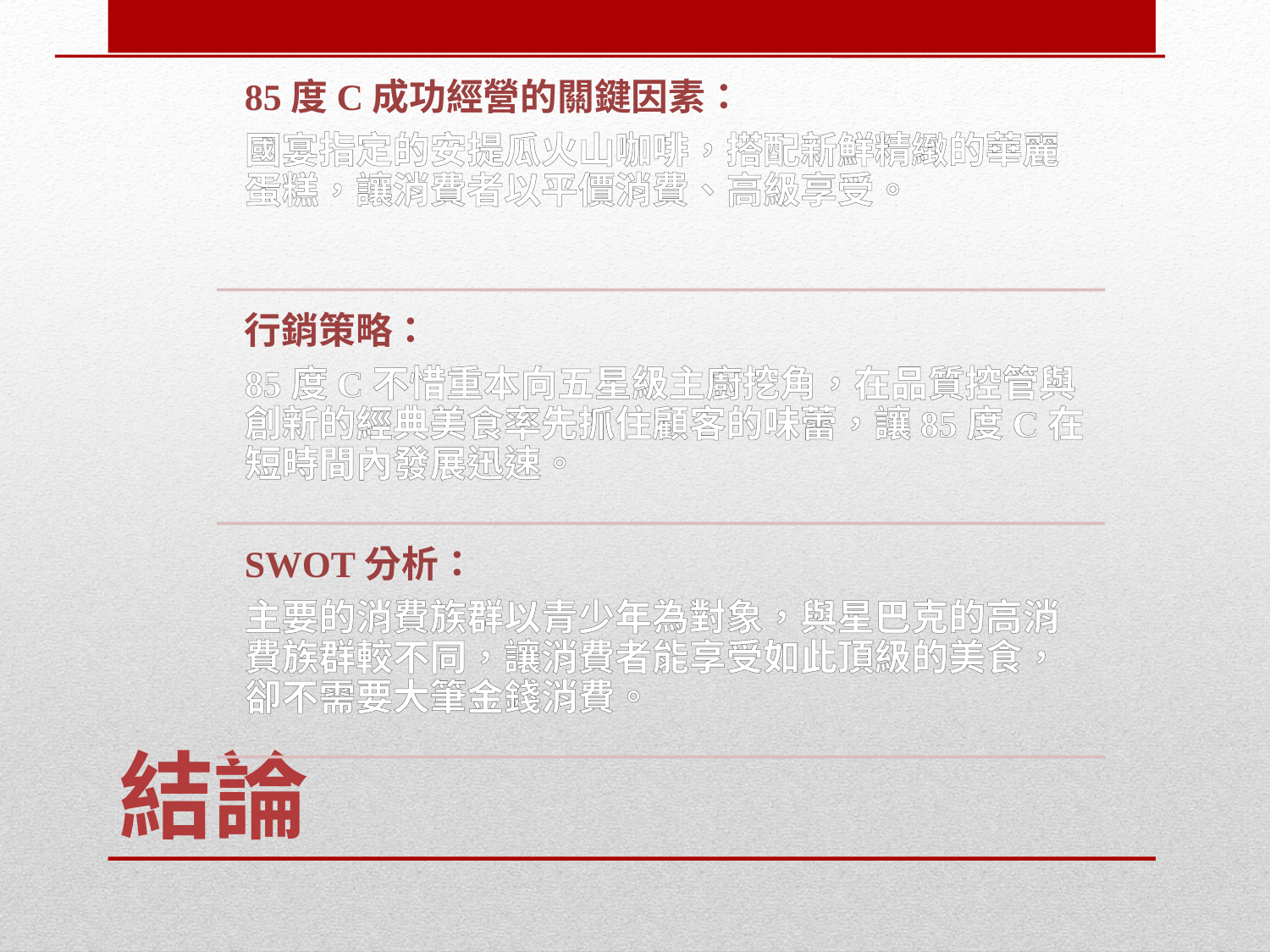

85度C成功經營的關鍵因素：
國宴指定的安提瓜火山咖啡，搭配新鮮精緻的華麗蛋糕，讓消費者以平價消費、高級享受。
行銷策略：
85度C不惜重本向五星級主廚挖角，在品質控管與創新的經典美食率先抓住顧客的味蕾，讓85度C在短時間內發展迅速。
SWOT分析：
主要的消費族群以青少年為對象，與星巴克的高消費族群較不同，讓消費者能享受如此頂級的美食，卻不需要大筆金錢消費。
# 結論